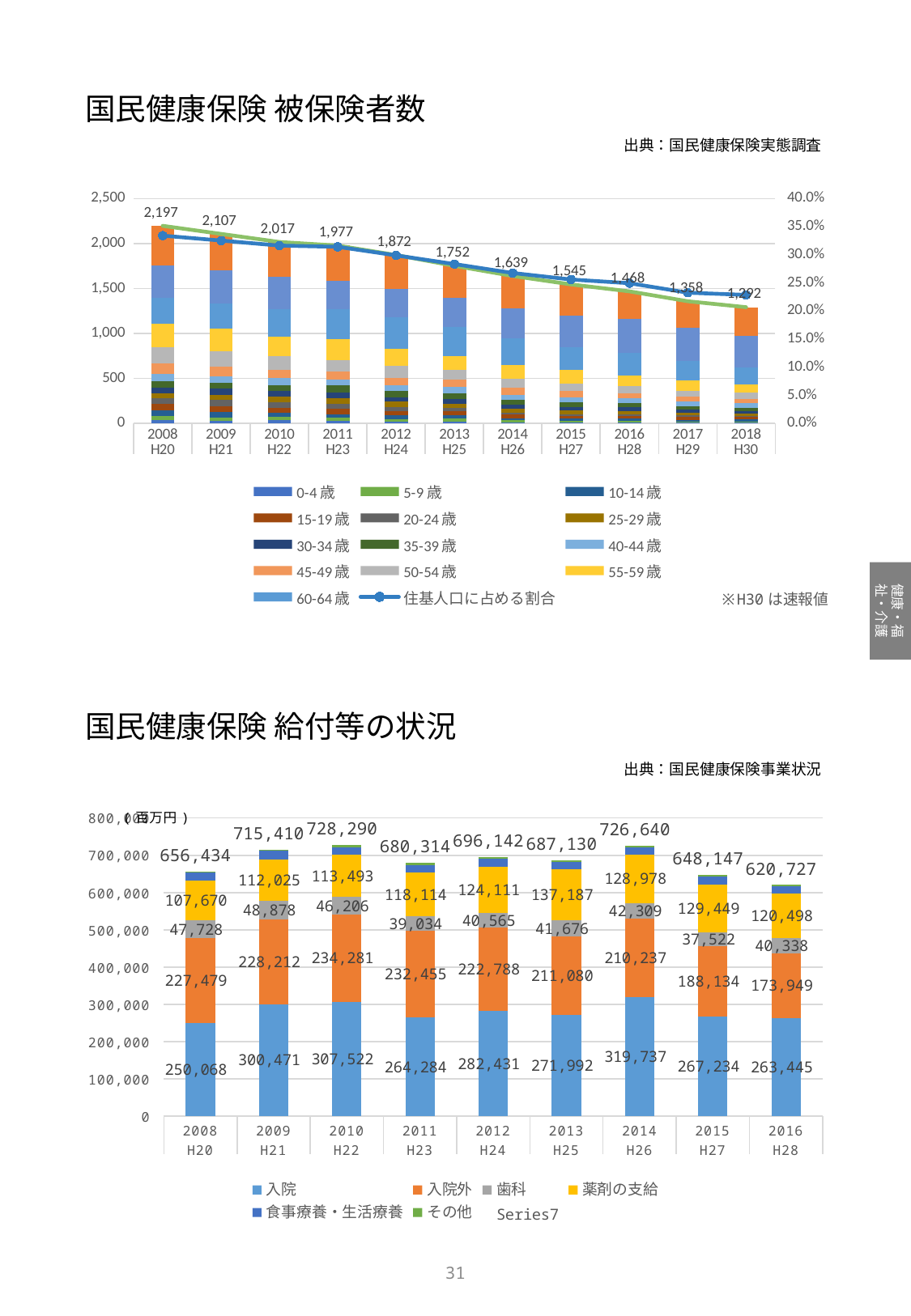

# 国民健康保険 被保険者数
出典：国民健康保険実態調査

### Chart

| Category | 0-4歳 | 5-9歳 | 10-14歳 | 15-19歳 | 20-24歳 | 25-29歳 | 30-34歳 | 35-39歳 | 40-44歳 | 45-49歳 | 50-54歳 | 55-59歳 | 60-64歳 | 65-69歳 | 70-75歳 | 計 | 住基人口に占める割合 |
|---|---|---|---|---|---|---|---|---|---|---|---|---|---|---|---|---|---|
| 2008 | 33.0 | 48.0 | 60.0 | 75.0 | 63.0 | 56.0 | 66.0 | 71.0 | 82.0 | 110.0 | 180.0 | 268.0 | 280.0 | 360.0 | 445.0 | 2197.0 | 0.3340428766915007 |
| 2009 | 29.0 | 38.0 | 56.0 | 64.0 | 74.0 | 52.0 | 71.0 | 69.0 | 69.0 | 110.0 | 168.0 | 255.0 | 280.0 | 363.0 | 409.0 | 2107.0 | 0.32525470824328495 |
| 2010 | 33.0 | 35.0 | 47.0 | 57.0 | 61.0 | 62.0 | 63.0 | 67.0 | 76.0 | 97.0 | 146.0 | 222.0 | 305.0 | 360.0 | 386.0 | 2017.0 | 0.3163425345043915 |
| 2011 | 26.0 | 33.0 | 43.0 | 56.0 | 59.0 | 66.0 | 59.0 | 78.0 | 65.0 | 90.0 | 132.0 | 230.0 | 335.0 | 316.0 | 389.0 | 1977.0 | 0.31410867492850336 |
| 2012 | 20.0 | 27.0 | 40.0 | 47.0 | 48.0 | 58.0 | 46.0 | 74.0 | 66.0 | 83.0 | 132.0 | 188.0 | 354.0 | 310.0 | 379.0 | 1872.0 | 0.2989460236346215 |
| 2013 | 20.0 | 34.0 | 34.0 | 45.0 | 39.0 | 48.0 | 50.0 | 68.0 | 65.0 | 80.0 | 108.0 | 157.0 | 321.0 | 327.0 | 356.0 | 1752.0 | 0.2834034293109026 |
| 2014 | 10.0 | 24.0 | 24.0 | 38.0 | 22.0 | 48.0 | 43.0 | 55.0 | 54.0 | 76.0 | 98.0 | 157.0 | 301.0 | 331.0 | 358.0 | 1639.0 | 0.26750448833034113 |
| 2015 | 8.0 | 21.0 | 23.0 | 30.0 | 21.0 | 40.0 | 41.0 | 50.0 | 54.0 | 69.0 | 89.0 | 149.0 | 249.0 | 358.0 | 343.0 | 1545.0 | 0.2559218154712606 |
| 2016 | 9.0 | 19.0 | 26.0 | 28.0 | 20.0 | 31.0 | 44.0 | 44.0 | 61.0 | 53.0 | 76.0 | 124.0 | 250.0 | 378.0 | 305.0 | 1468.0 | 0.2494477485131691 |
| 2017 | 7.0 | 13.0 | 20.0 | 31.0 | 19.0 | 29.0 | 33.0 | 37.0 | 57.0 | 48.0 | 68.0 | 112.0 | 219.0 | 372.0 | 293.0 | 1358.0 | 0.23245463882232112 |
| 2018 | 7.0 | 14.0 | 21.0 | 27.0 | 14.0 | 21.0 | 32.0 | 36.0 | 49.0 | 53.0 | 65.0 | 95.0 | 188.0 | 349.0 | 321.0 | 1292.0 | 0.22859164897381457 |
健康・福祉・介護
国民健康保険 給付等の状況
出典：国民健康保険事業状況

### Chart

| Category | 入院 | 入院外 | 歯科 | 薬剤の支給 | 食事療養・生活療養 | その他 |  |
|---|---|---|---|---|---|---|---|
| 2008 | 250068.0 | 227479.0 | 47728.0 | 107670.0 | 20190.0 | 3299.0 | 656434.0 |
| 2009 | 300471.0 | 228212.0 | 48878.0 | 112025.0 | 22140.0 | 3686.0 | 715410.0 |
| 2010 | 307522.0 | 234281.0 | 46206.0 | 113493.0 | 20102.0 | 6687.0 | 728290.0 |
| 2011 | 264284.0 | 232455.0 | 39034.0 | 118114.0 | 19263.0 | 7167.0 | 680314.0 |
| 2012 | 282431.0 | 222788.0 | 40565.0 | 124111.0 | 20383.0 | 5865.0 | 696142.0 |
| 2013 | 271992.0 | 211080.0 | 41676.0 | 137187.0 | 20270.0 | 4924.0 | 687130.0 |
| 2014 | 319737.0 | 210237.0 | 42309.0 | 128978.0 | 20962.0 | 4416.0 | 726640.0 |
| 2015 | 267234.0 | 188134.0 | 37522.0 | 129449.0 | 20428.0 | 5378.0 | 648147.0 |
| 2016 | 263445.0 | 173949.0 | 40338.0 | 120498.0 | 19420.0 | 3076.0 | 620727.0 |
31